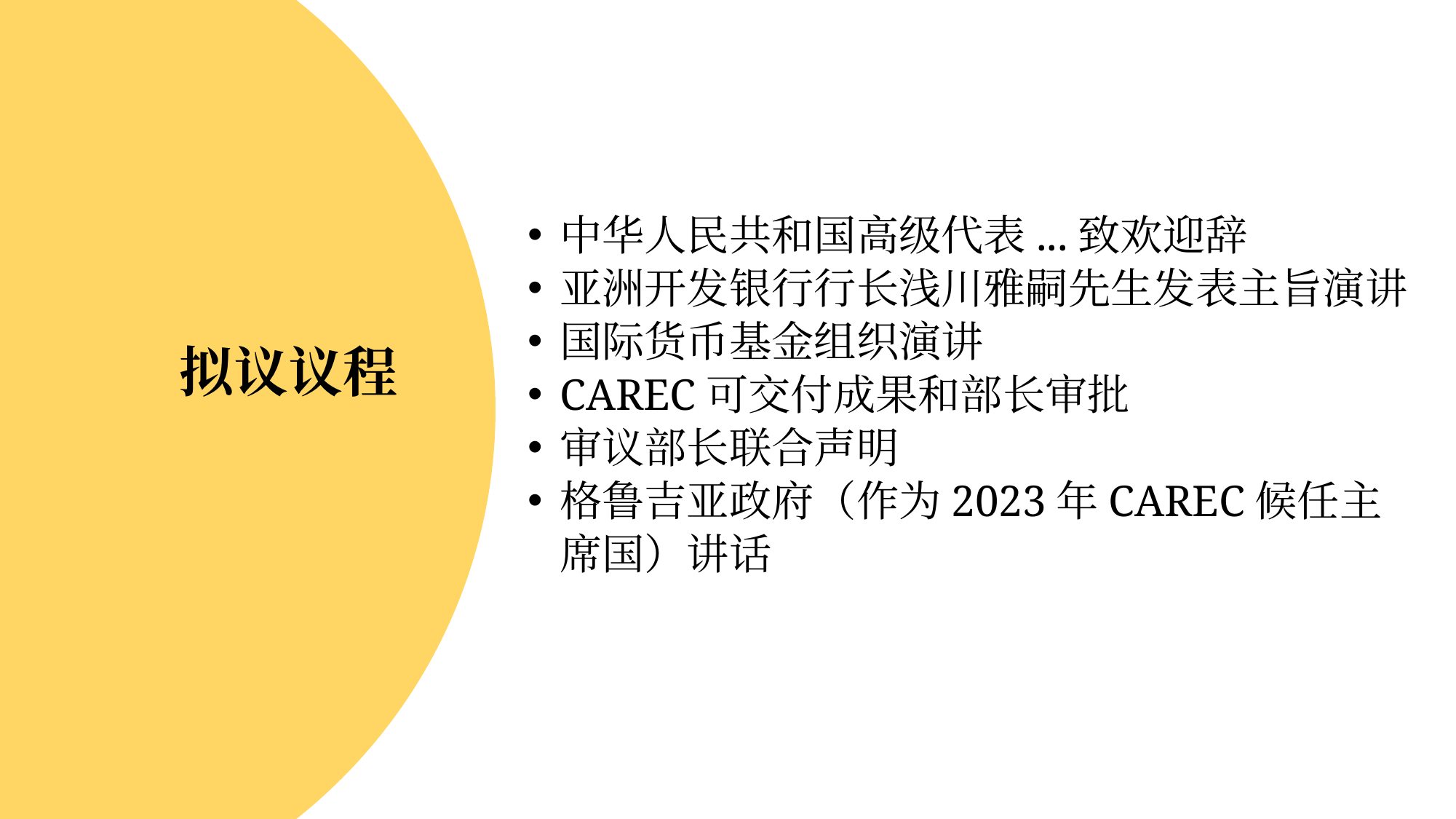

中华人民共和国高级代表...致欢迎辞
亚洲开发银行行长浅川雅嗣先生发表主旨演讲
国际货币基金组织演讲
CAREC可交付成果和部长审批
审议部长联合声明
格鲁吉亚政府（作为2023年CAREC候任主席国）讲话

拟议议程